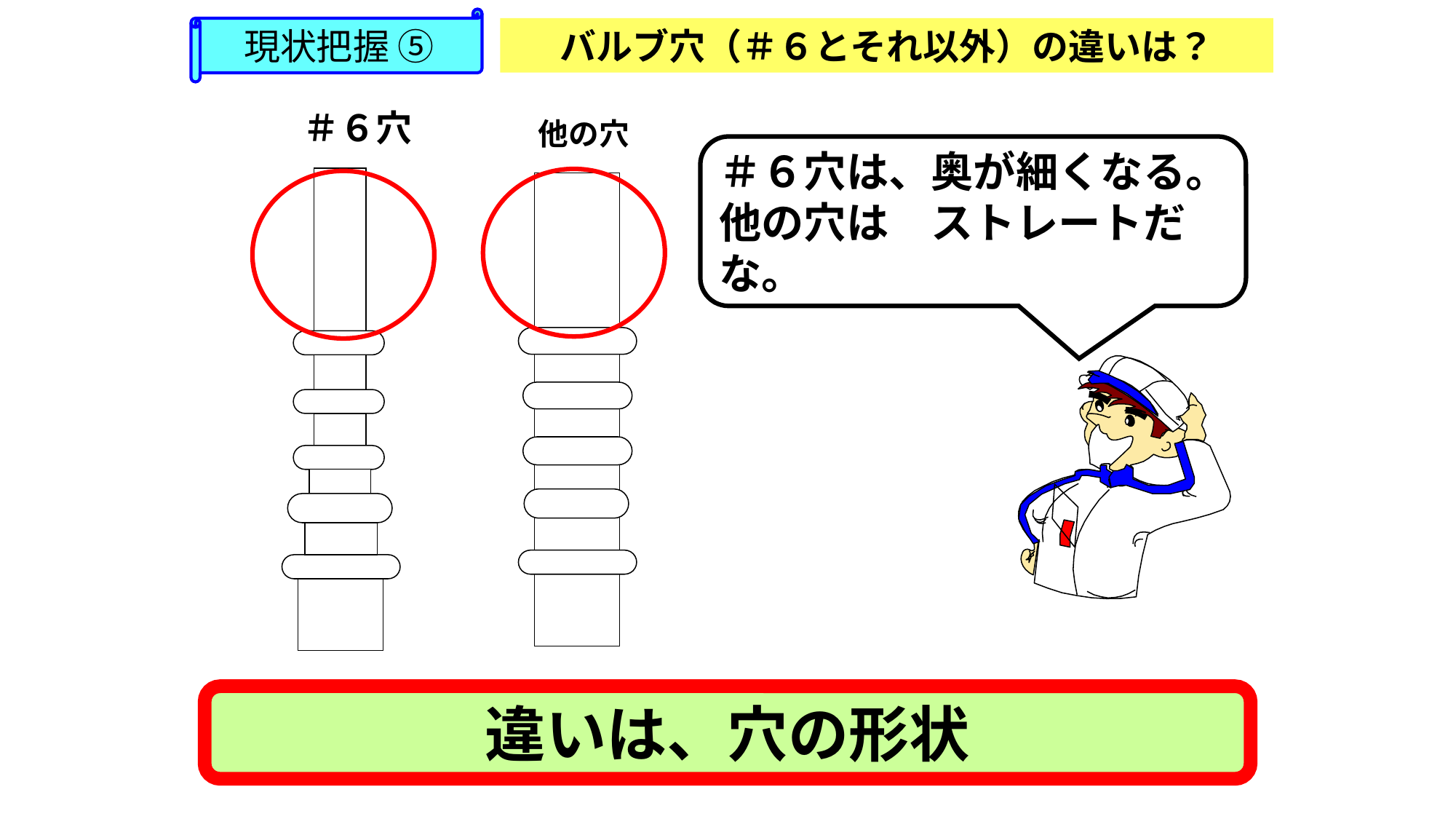

現状把握 ⑤
バルブ穴（＃６とそれ以外）の違いは？
＃６穴
他の穴
＃６穴は、奥が細くなる。
他の穴は　ストレートだな。

違いは、穴の形状